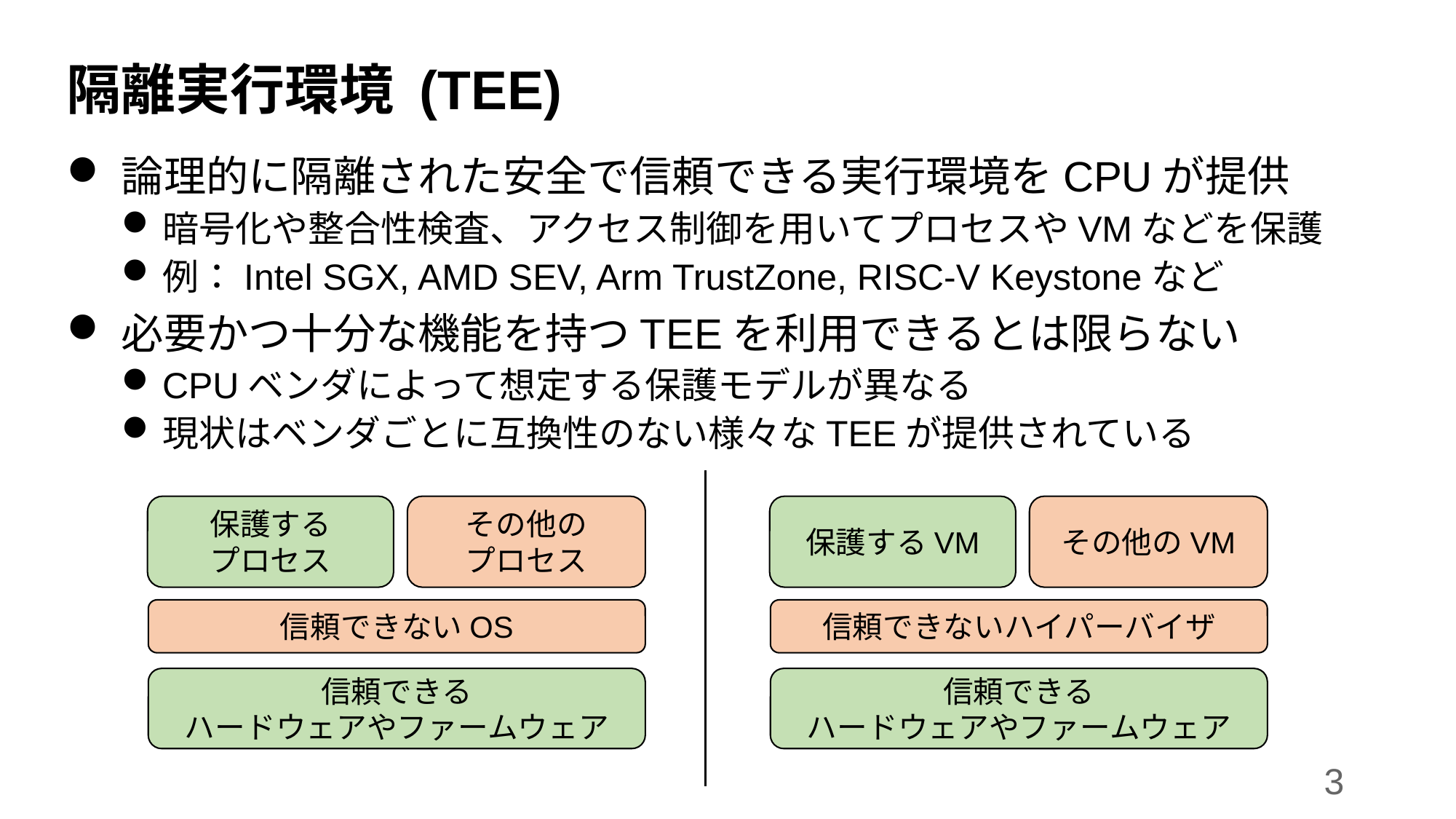

# 隔離実行環境 (TEE)
論理的に隔離された安全で信頼できる実行環境をCPUが提供
暗号化や整合性検査、アクセス制御を用いてプロセスやVMなどを保護
例：Intel SGX, AMD SEV, Arm TrustZone, RISC-V Keystoneなど
必要かつ十分な機能を持つTEEを利用できるとは限らない
CPUベンダによって想定する保護モデルが異なる
現状はベンダごとに互換性のない様々なTEEが提供されている
保護する
プロセス
その他の
プロセス
保護するVM
その他のVM
信頼できないOS
信頼できないハイパーバイザ
信頼できる
ハードウェアやファームウェア
信頼できる
ハードウェアやファームウェア